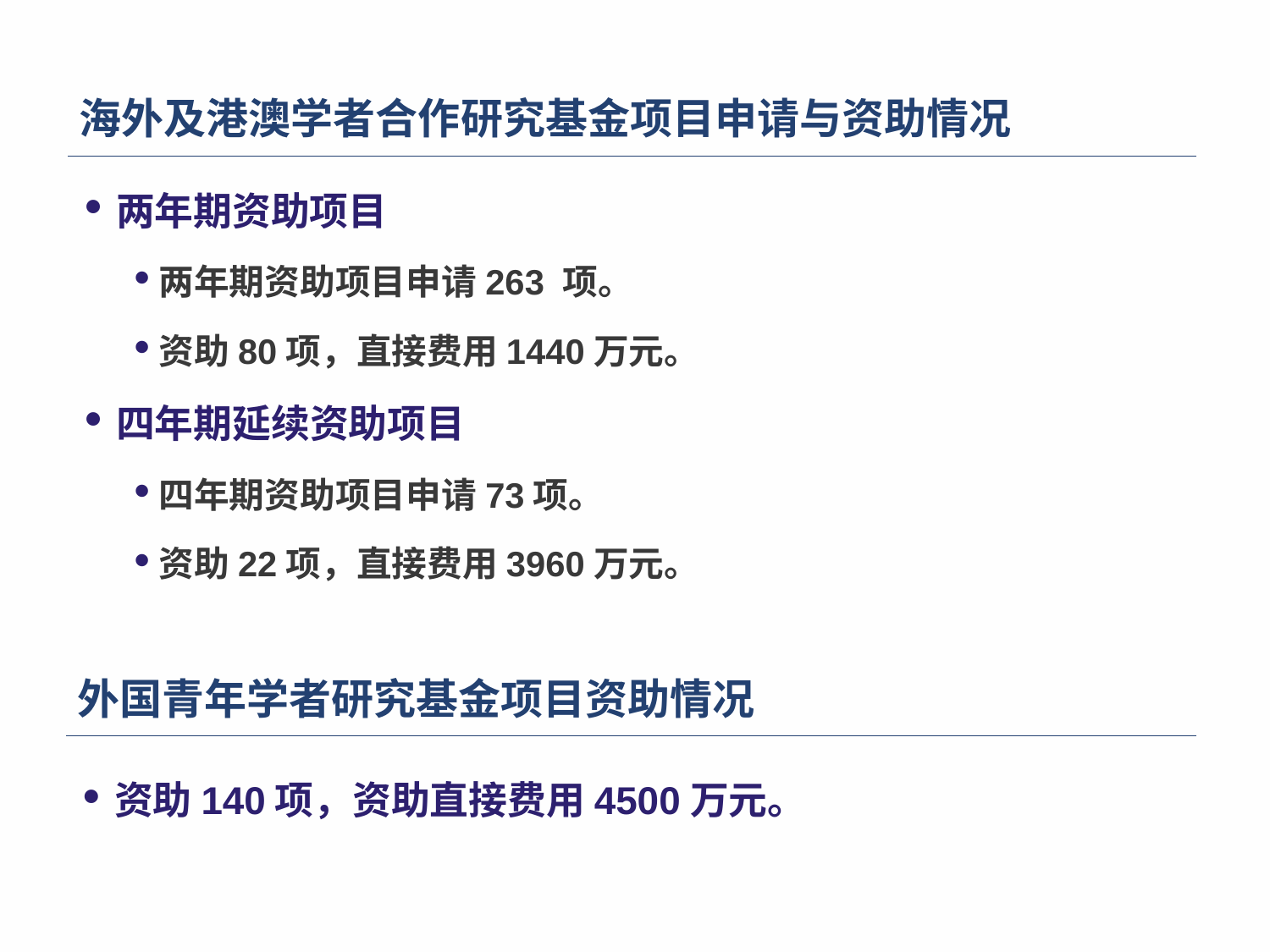

| 海外及港澳学者合作研究基金项目申请与资助情况 |
| --- |
两年期资助项目
两年期资助项目申请263 项。
资助80项，直接费用1440万元。
四年期延续资助项目
四年期资助项目申请73项。
资助22项，直接费用3960万元。

| 外国青年学者研究基金项目资助情况 |
| --- |
资助140项，资助直接费用4500万元。